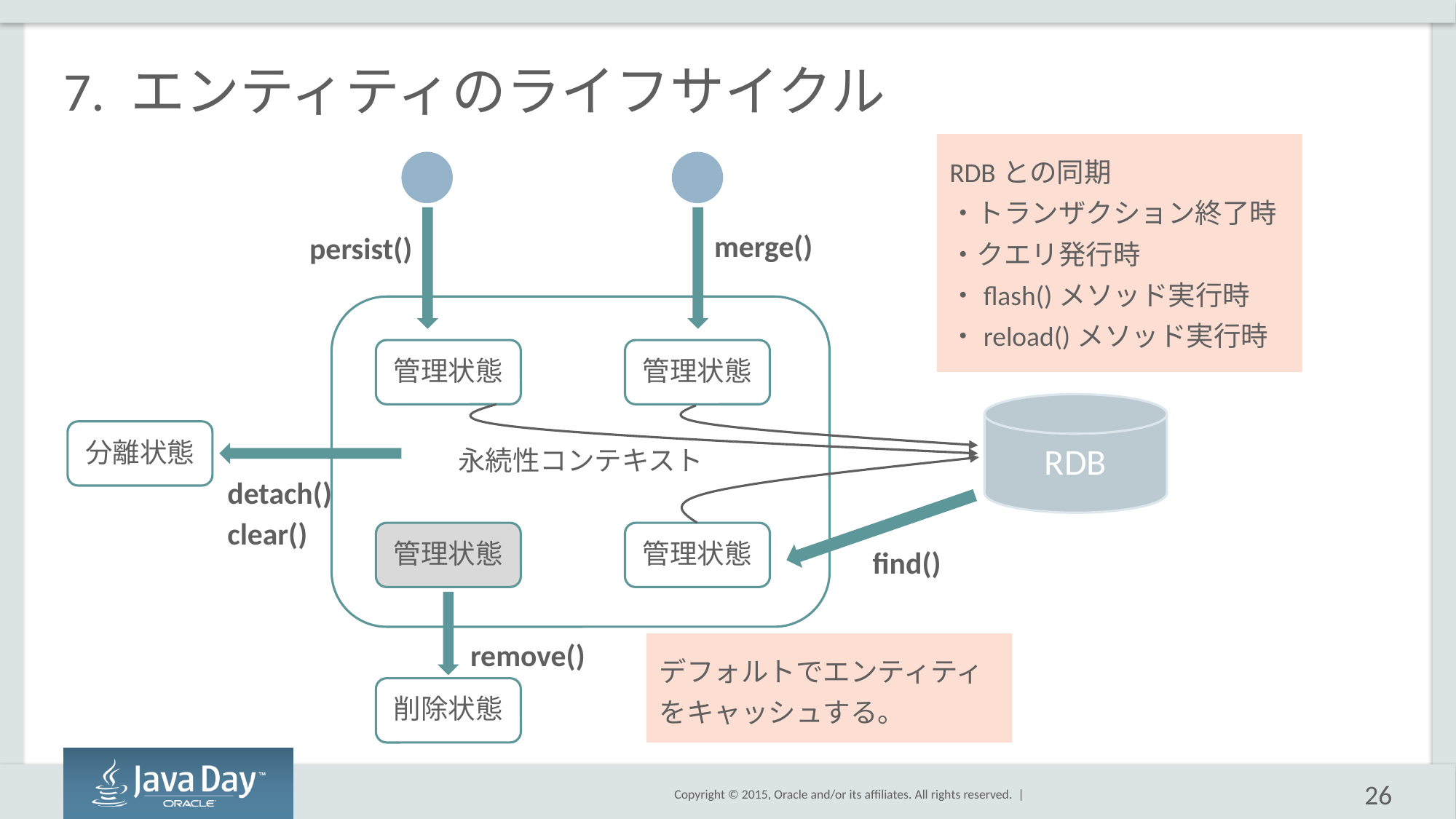

# 7. エンティティのライフサイクル
RDBとの同期
・トランザクション終了時
・クエリ発行時
・flash()メソッド実行時
・reload()メソッド実行時

merge()
persist()
永続性コンテキスト
管理状態
管理状態

RDB

分離状態

detach()
clear()

管理状態
管理状態
find()

remove()
デフォルトでエンティティをキャッシュする。
削除状態
26